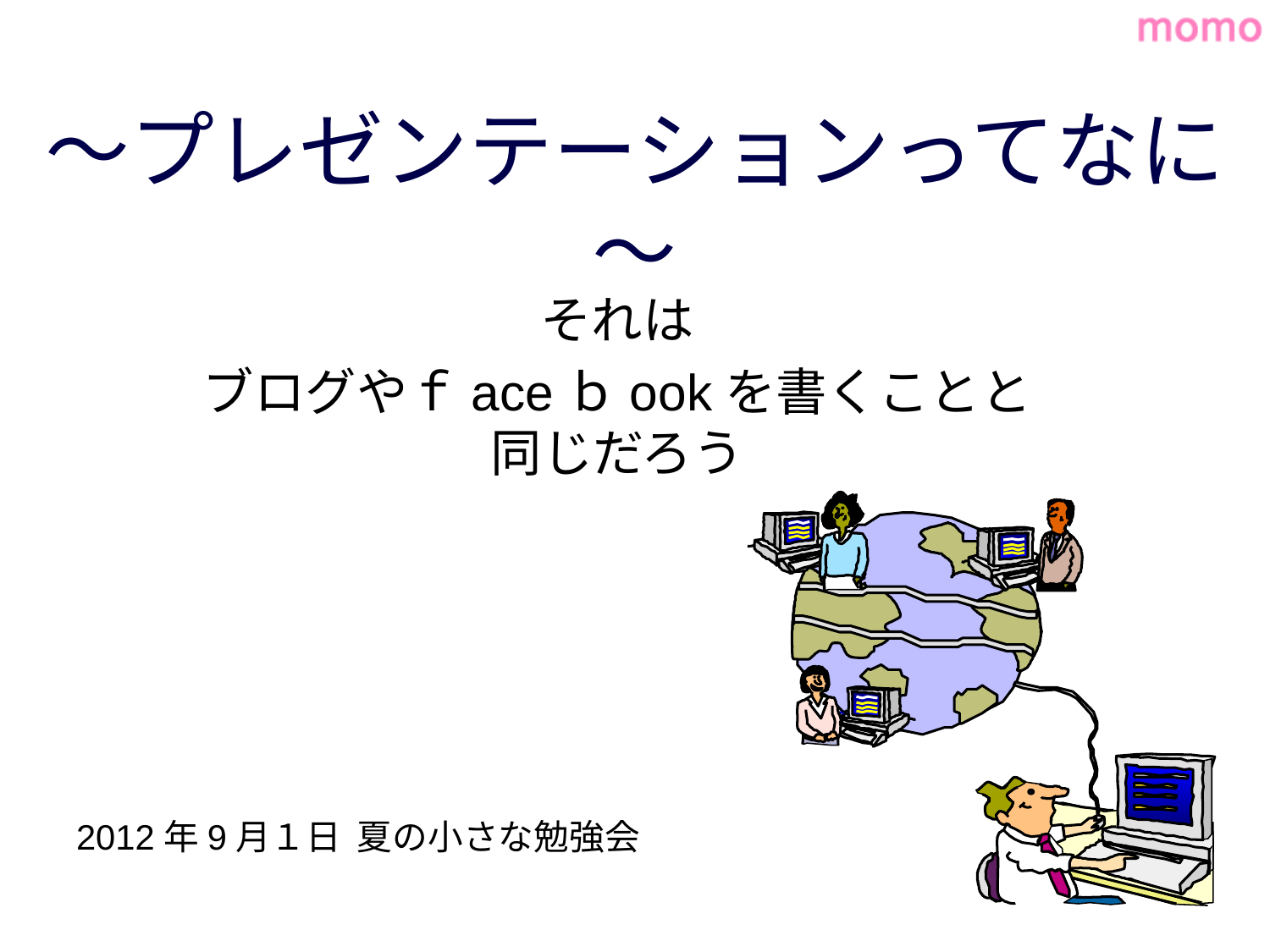

# ～プレゼンテーションってなに～
それは
ブログやｆaceｂookを書くことと同じだろう

2012年9月１日  夏の小さな勉強会